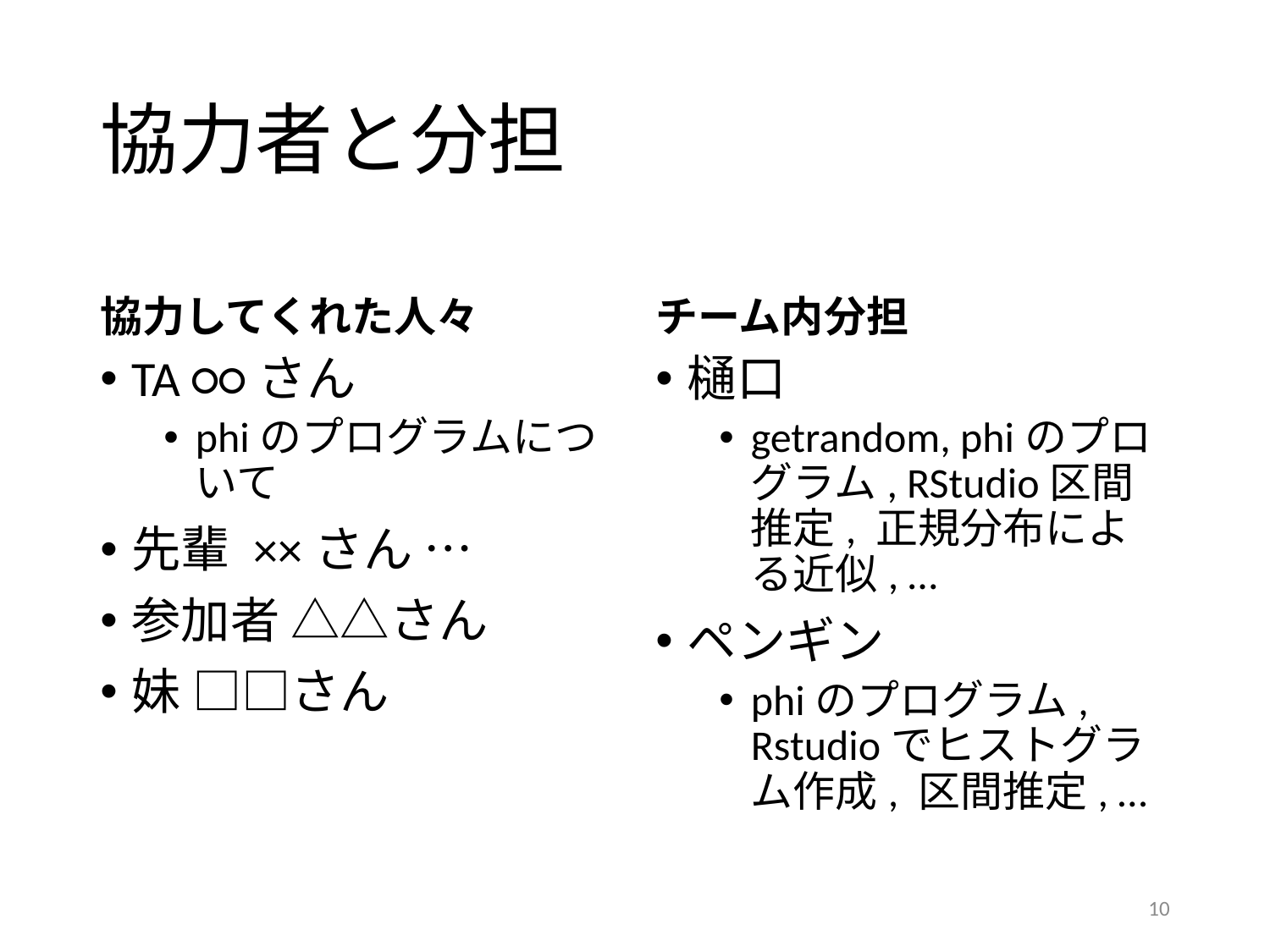

# 協力者と分担
協力してくれた人々
チーム内分担
TA ○○さん
phiのプログラムについて
先輩 ××さん …
参加者 △△さん
妹 □□さん
樋口
getrandom, phiのプログラム, RStudio区間推定, 正規分布による近似, …
ペンギン
phiのプログラム, Rstudioでヒストグラム作成, 区間推定, …
10